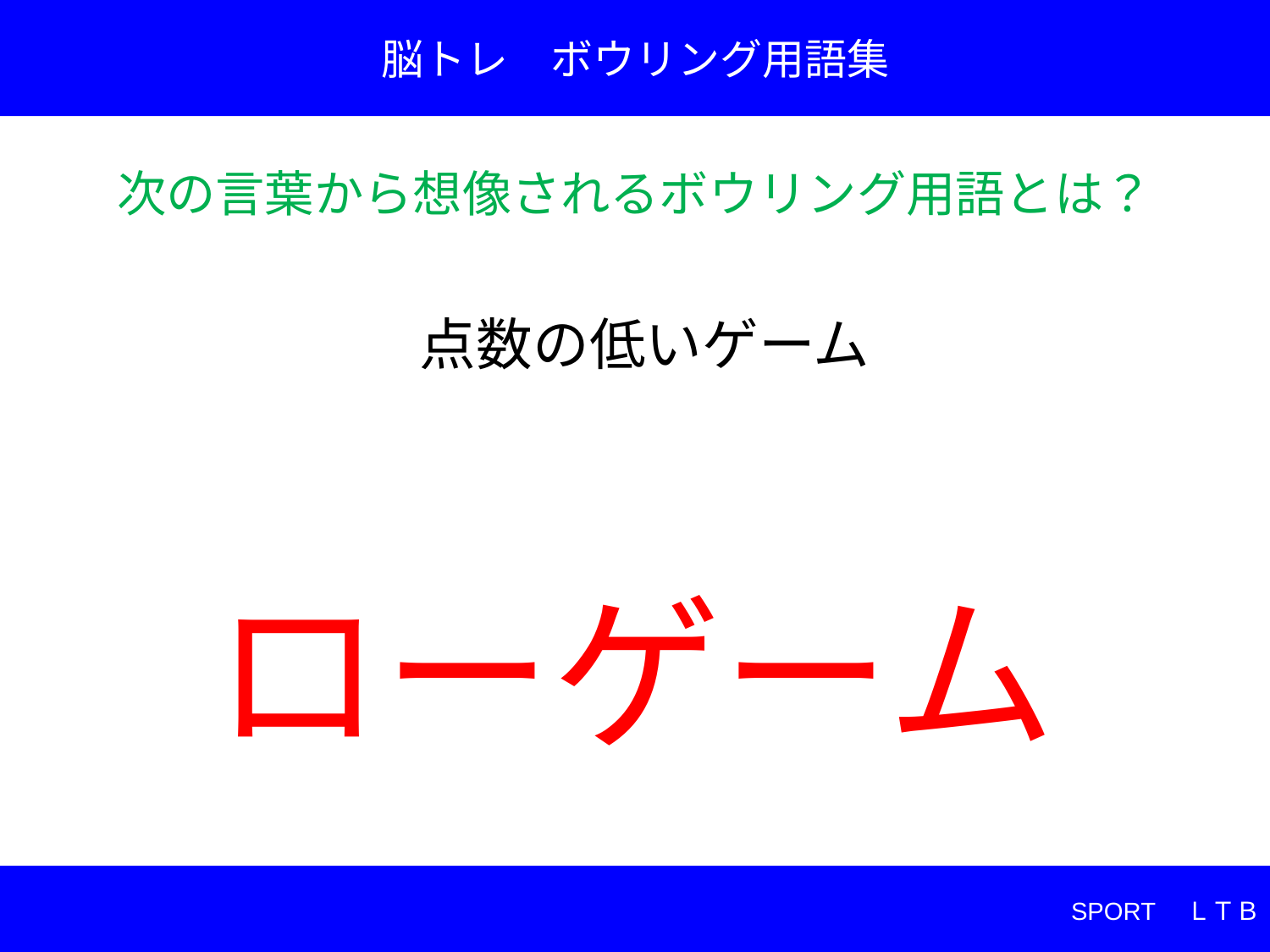

脳トレ　ボウリング用語集
次の言葉から想像されるボウリング用語とは？
点数の低いゲーム
# ローゲーム
SPORT　ＬＴＢ